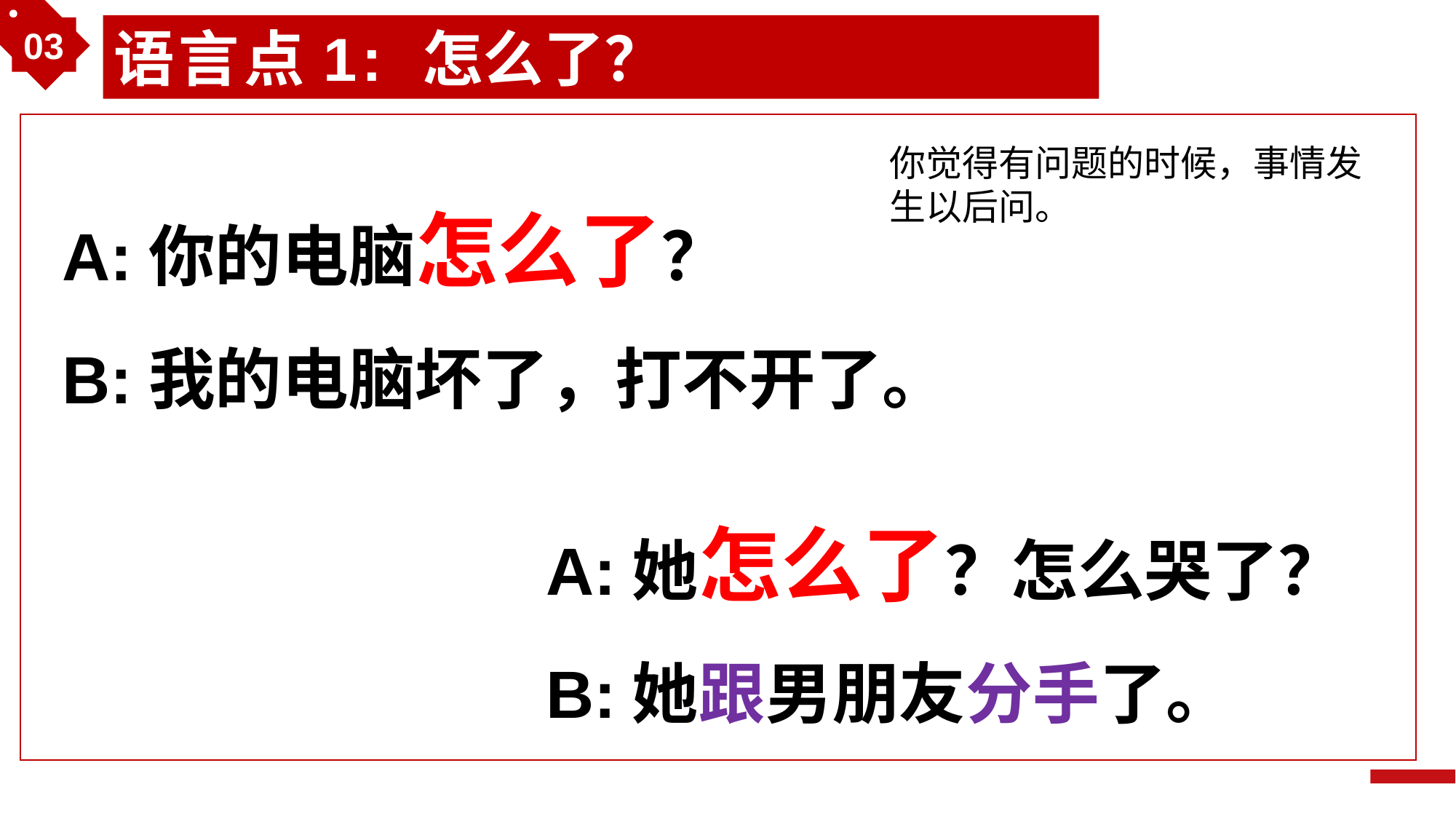

03
语言点1: 怎么了？

你觉得有问题的时候，事情发生以后问。
A:你的电脑怎么了？
B:我的电脑坏了，打不开了。
A:她怎么了？怎么哭了？
B:她跟男朋友分手了。